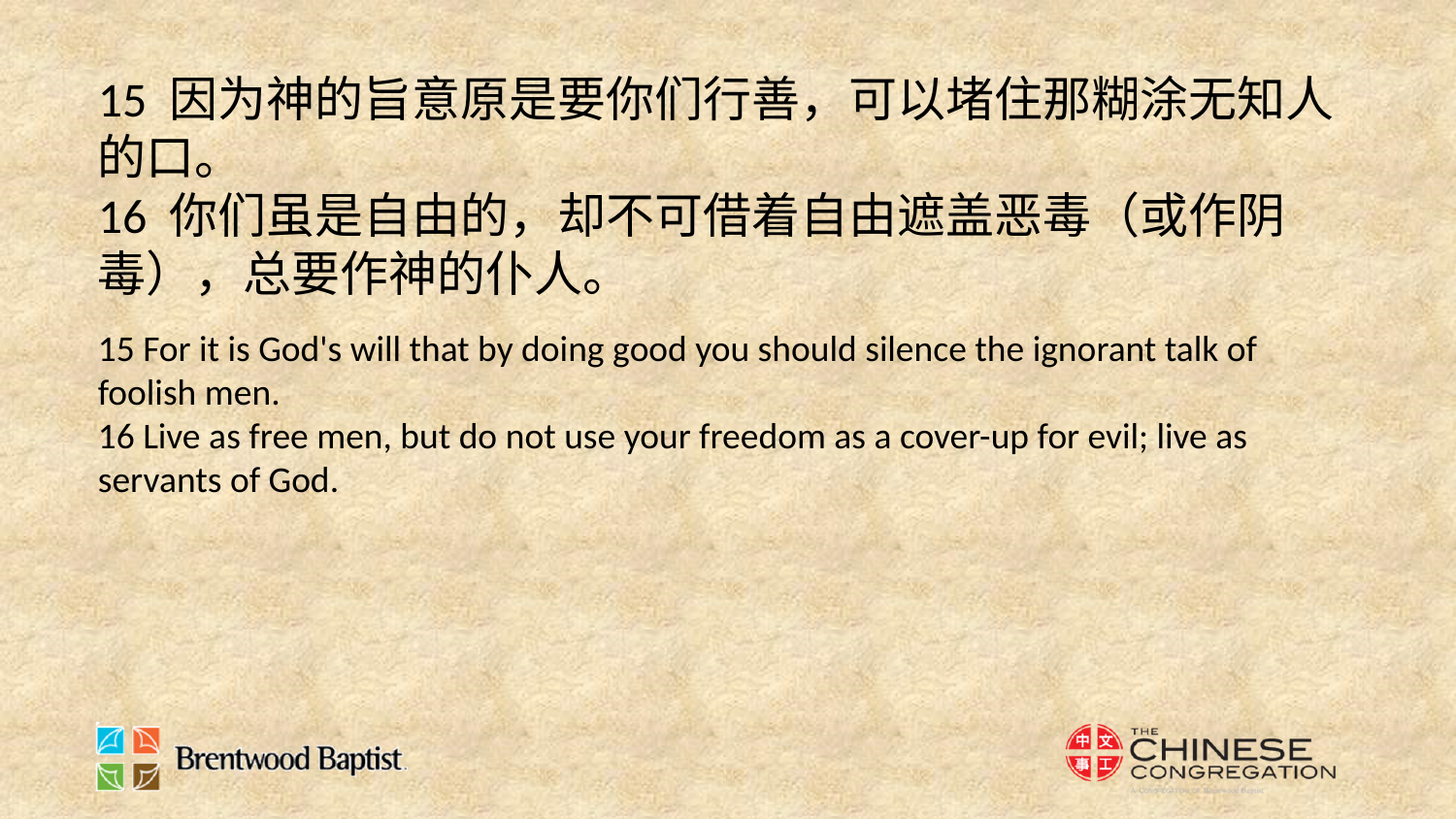

15 因为神的旨意原是要你们行善，可以堵住那糊涂无知人的口。
16 你们虽是自由的，却不可借着自由遮盖恶毒（或作阴毒），总要作神的仆人。

15 For it is God's will that by doing good you should silence the ignorant talk of foolish men.
16 Live as free men, but do not use your freedom as a cover-up for evil; live as servants of God.